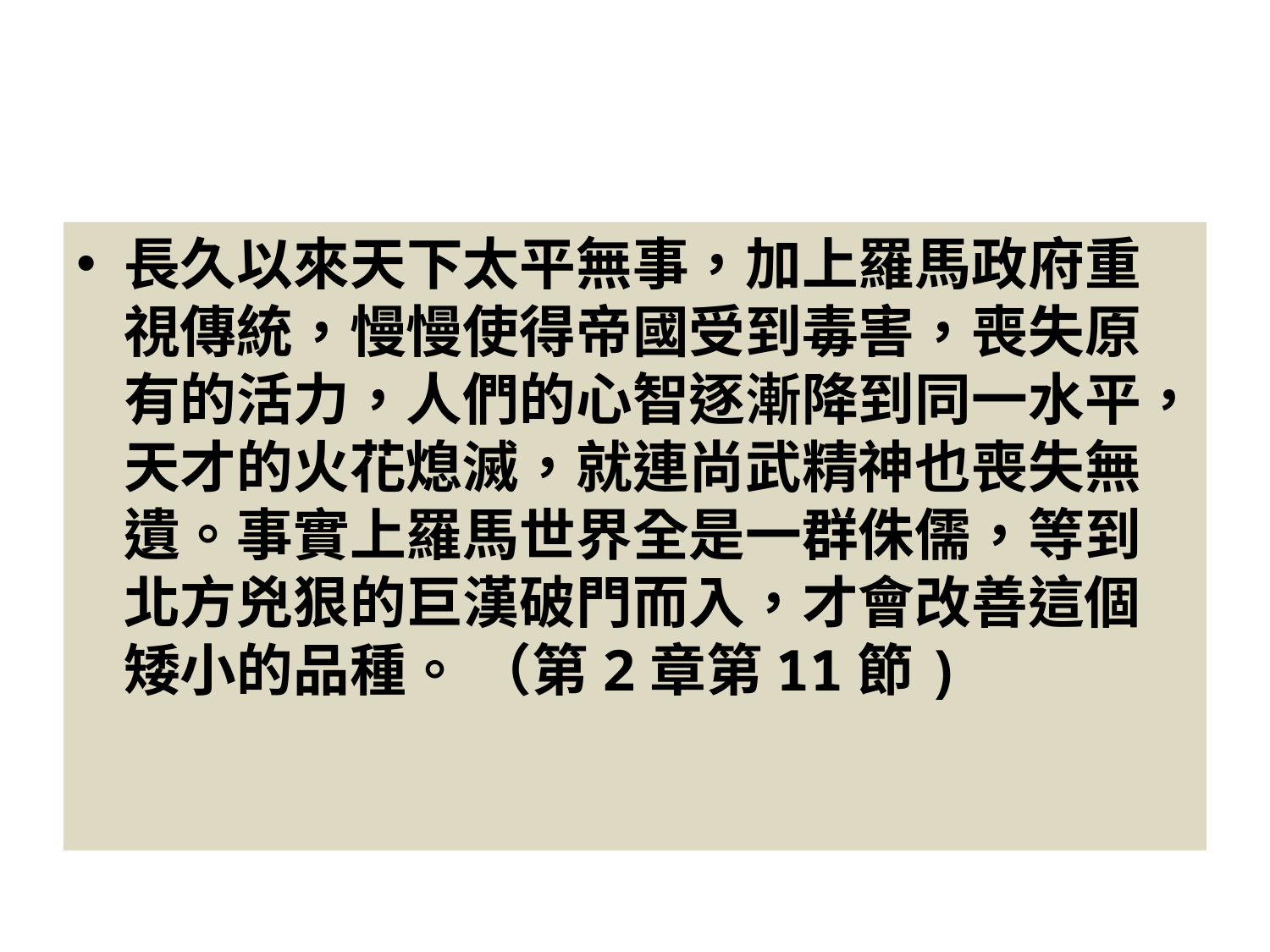

#
長久以來天下太平無事，加上羅馬政府重視傳統，慢慢使得帝國受到毒害，喪失原有的活力，人們的心智逐漸降到同一水平，天才的火花熄滅，就連尚武精神也喪失無遺。事實上羅馬世界全是一群侏儒，等到北方兇狠的巨漢破門而入，才會改善這個矮小的品種。 （第2章第11節)